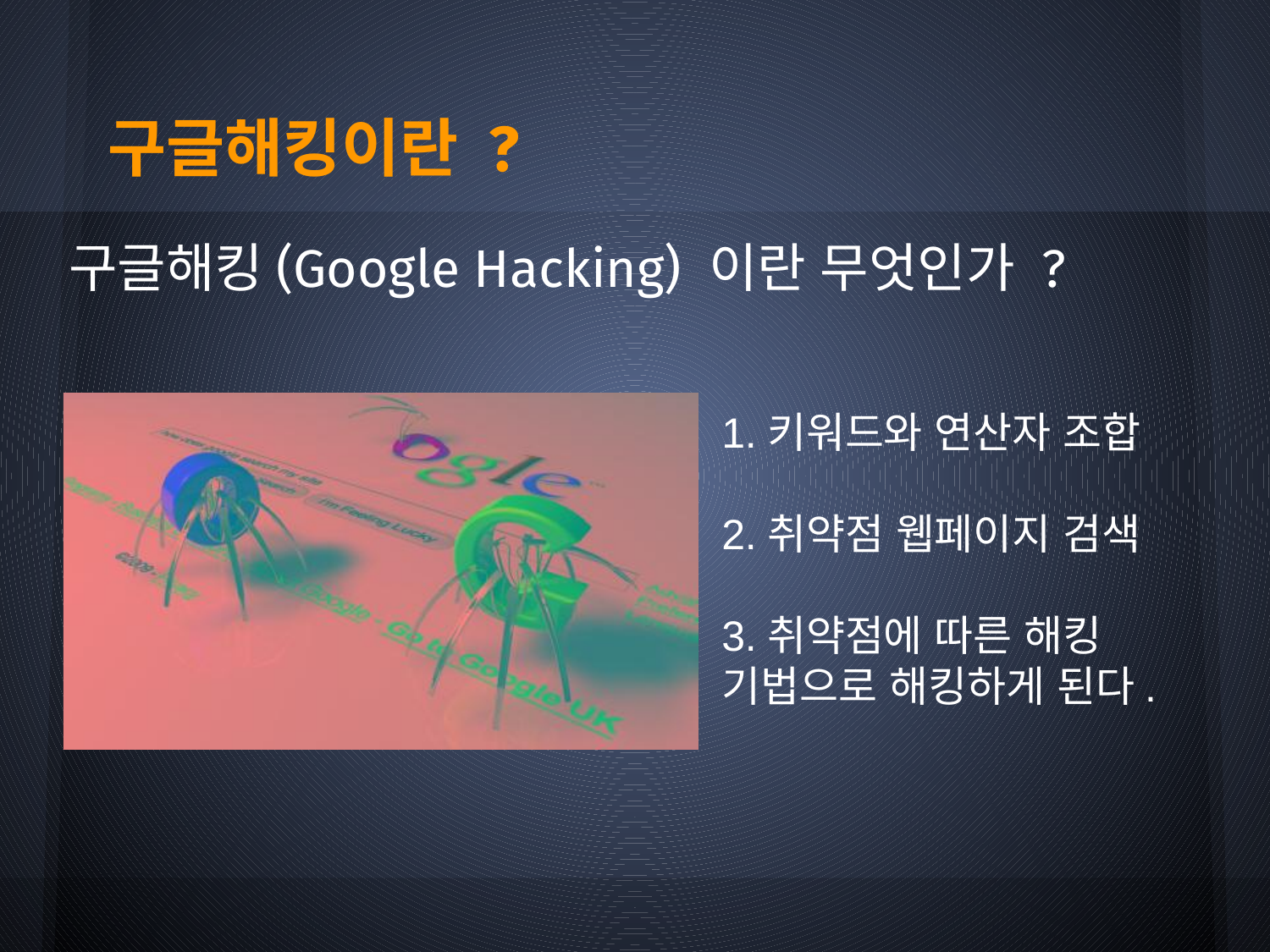

# 구글해킹이란 ?
구글해킹(Google Hacking) 이란 무엇인가 ?

1.키워드와 연산자 조합

2.취약점 웹페이지 검색

3.취약점에 따른 해킹 기법으로 해킹하게 된다.